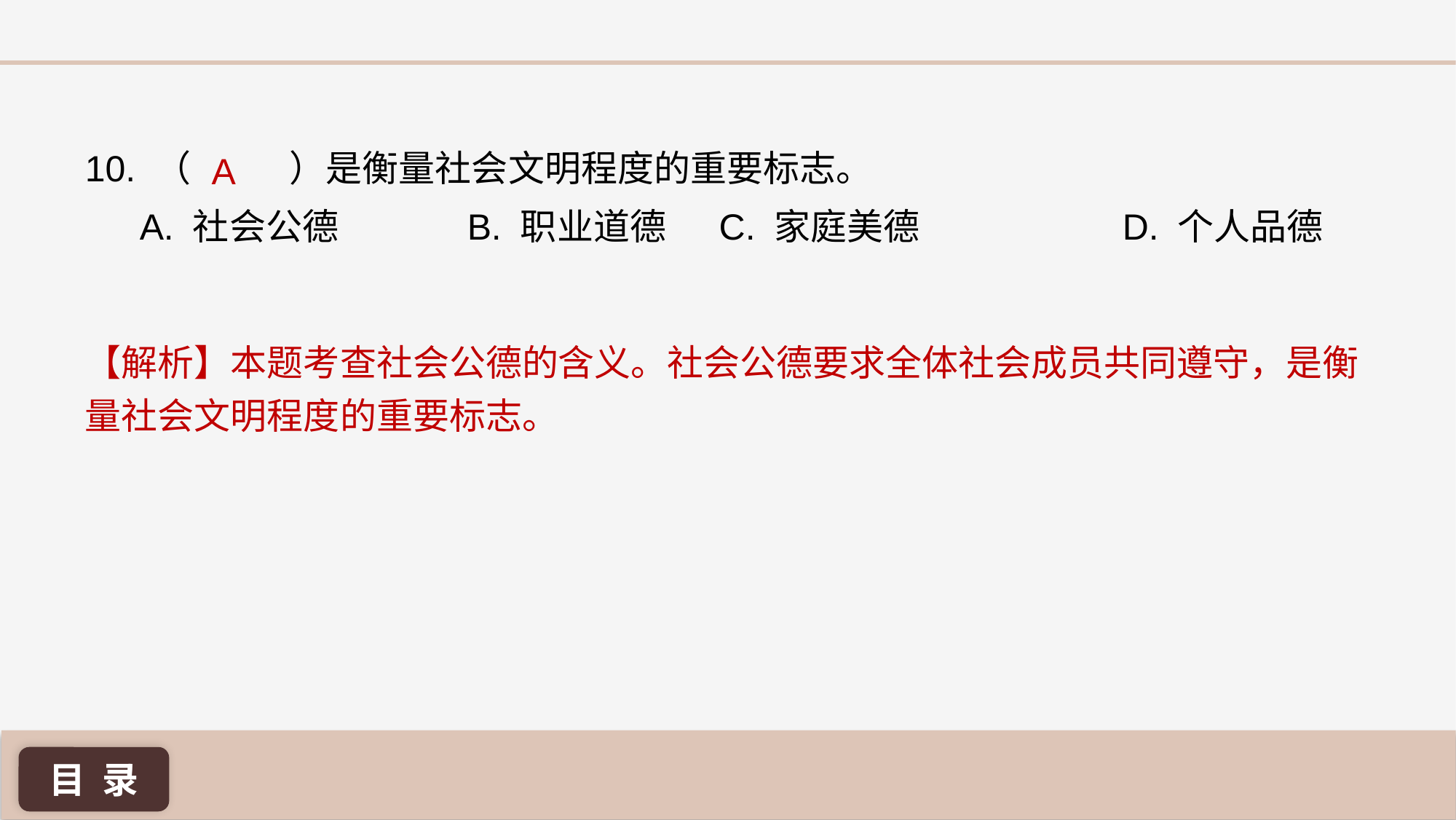

A
10. （ 	     ）是衡量社会文明程度的重要标志。
A. 社会公德 		B. 职业道德 	   C. 家庭美德 		D. 个人品德
【解析】本题考查社会公德的含义。社会公德要求全体社会成员共同遵守，是衡量社会文明程度的重要标志。